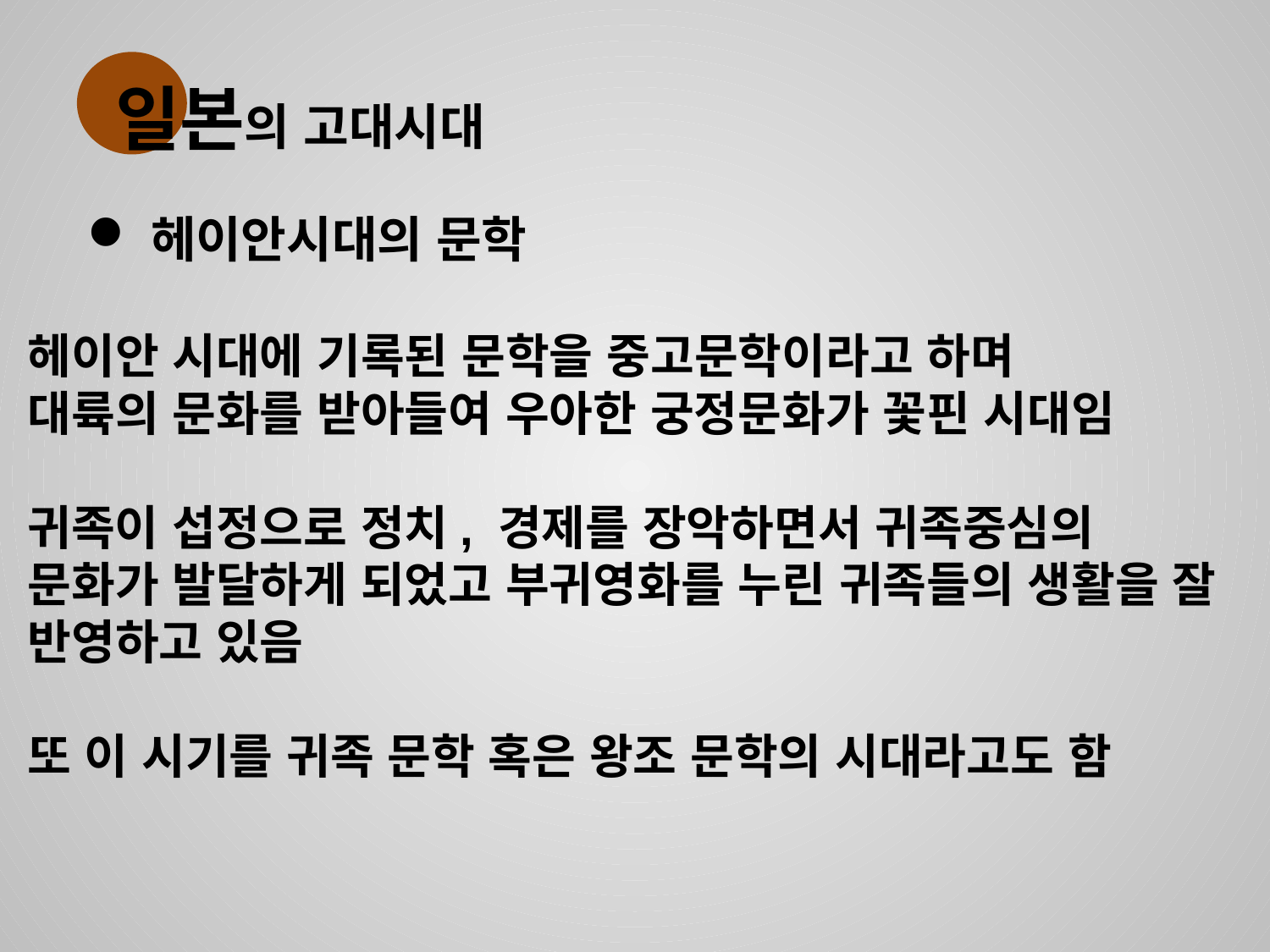

일본의 고대시대
헤이안시대의 문학
헤이안 시대에 기록된 문학을 중고문학이라고 하며
대륙의 문화를 받아들여 우아한 궁정문화가 꽃핀 시대임

귀족이 섭정으로 정치, 경제를 장악하면서 귀족중심의
문화가 발달하게 되었고 부귀영화를 누린 귀족들의 생활을 잘 반영하고 있음

또 이 시기를 귀족 문학 혹은 왕조 문학의 시대라고도 함